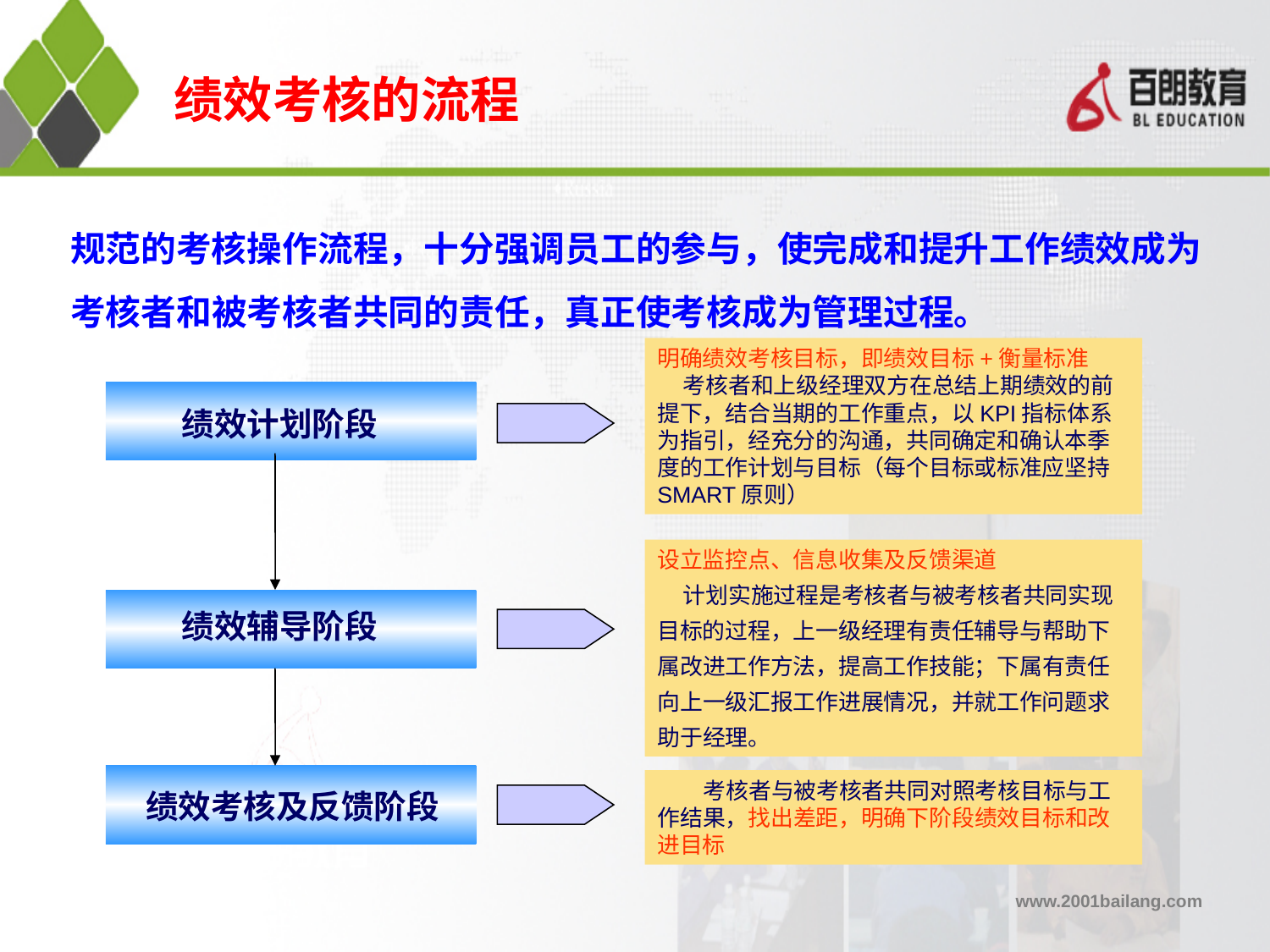

绩效考核的流程
规范的考核操作流程，十分强调员工的参与，使完成和提升工作绩效成为考核者和被考核者共同的责任，真正使考核成为管理过程。

明确绩效考核目标，即绩效目标+衡量标准
    考核者和上级经理双方在总结上期绩效的前提下，结合当期的工作重点，以KPI指标体系为指引，经充分的沟通，共同确定和确认本季度的工作计划与目标（每个目标或标准应坚持SMART原则）

绩效计划阶段

设立监控点、信息收集及反馈渠道
    计划实施过程是考核者与被考核者共同实现目标的过程，上一级经理有责任辅导与帮助下属改进工作方法，提高工作技能；下属有责任向上一级汇报工作进展情况，并就工作问题求助于经理。

绩效辅导阶段

        考核者与被考核者共同对照考核目标与工作结果，找出差距，明确下阶段绩效目标和改进目标
绩效考核及反馈阶段